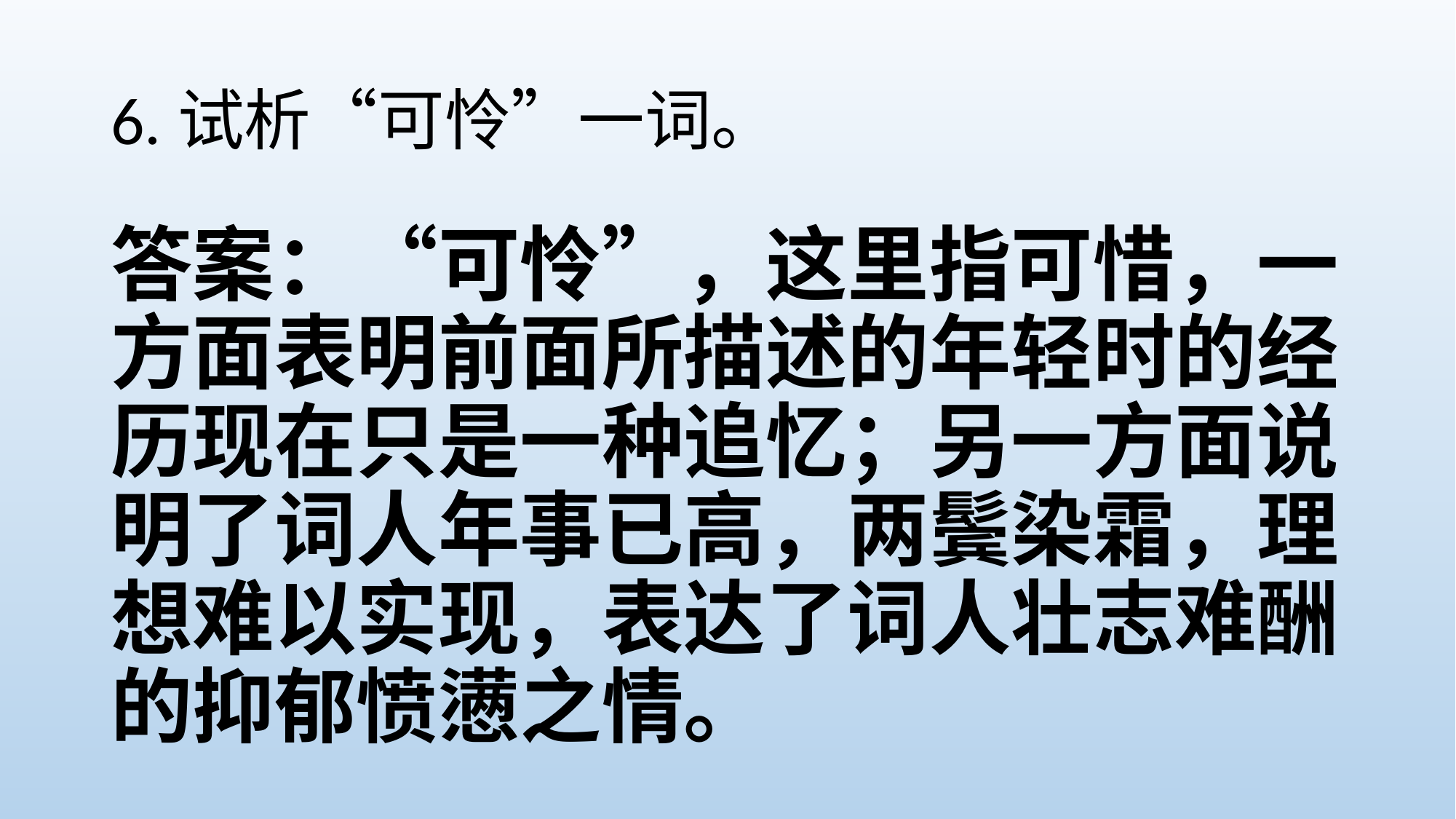

# 6.试析“可怜”一词。
答案：“可怜”，这里指可惜，一方面表明前面所描述的年轻时的经历现在只是一种追忆；另一方面说明了词人年事已高，两鬓染霜，理想难以实现，表达了词人壮志难酬的抑郁愤懑之情。